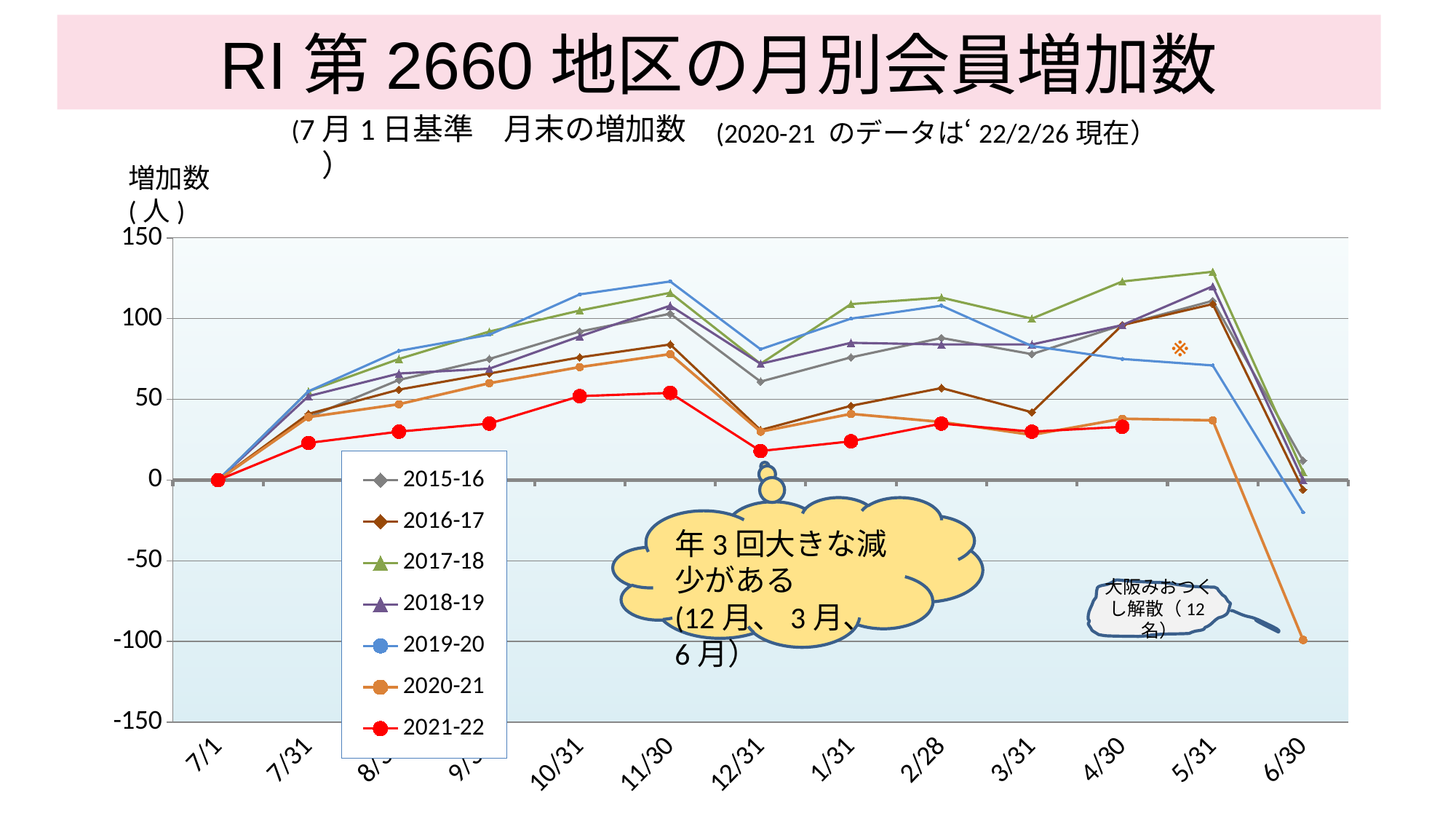

# RI第2660地区の月別会員増加数
(7月1日基準　月末の増加数　）
(2020-21 のデータは‘22/2/26現在）
増加数(人)

### Chart

| Category | 2015-16 | 2016-17 | 2017-18 | 2018-19 | 2019-20 | 2020-21 | 2021-22 |
|---|---|---|---|---|---|---|---|
| 7/1 | 0.0 | 0.0 | 0.0 | 0.0 | 0.0 | 0.0 | 0.0 |
| 7/31 | 39.0 | 41.0 | 55.0 | 52.0 | 55.0 | 39.0 | 23.0 |
| 8/31 | 62.0 | 56.0 | 75.0 | 66.0 | 80.0 | 47.0 | 30.0 |
| 9/30 | 75.0 | 66.0 | 92.0 | 69.0 | 90.0 | 60.0 | 35.0 |
| 10/31 | 92.0 | 76.0 | 105.0 | 89.0 | 115.0 | 70.0 | 52.0 |
| 11/30 | 103.0 | 84.0 | 116.0 | 108.0 | 123.0 | 78.0 | 54.0 |
| 12/31 | 61.0 | 31.0 | 72.0 | 72.0 | 81.0 | 30.0 | 18.0 |
| 1/31 | 76.0 | 46.0 | 109.0 | 85.0 | 100.0 | 41.0 | 24.0 |
| 2/28 | 88.0 | 57.0 | 113.0 | 84.0 | 108.0 | 36.0 | 35.0 |
| 3/31 | 78.0 | 42.0 | 100.0 | 84.0 | 83.0 | 28.0 | 30.0 |
| 4/30 | 96.0 | 96.0 | 123.0 | 96.0 | 75.0 | 38.0 | 33.0 |
| 5/31 | 111.0 | 109.0 | 129.0 | 120.0 | 71.0 | 37.0 | None |
| 6/30 | 12.0 | -6.0 | 5.0 | 0.0 | -20.0 | -99.0 | None |
年3回大きな減少がある
(12月、3月、6月）
大阪みおつくし解散（12名）